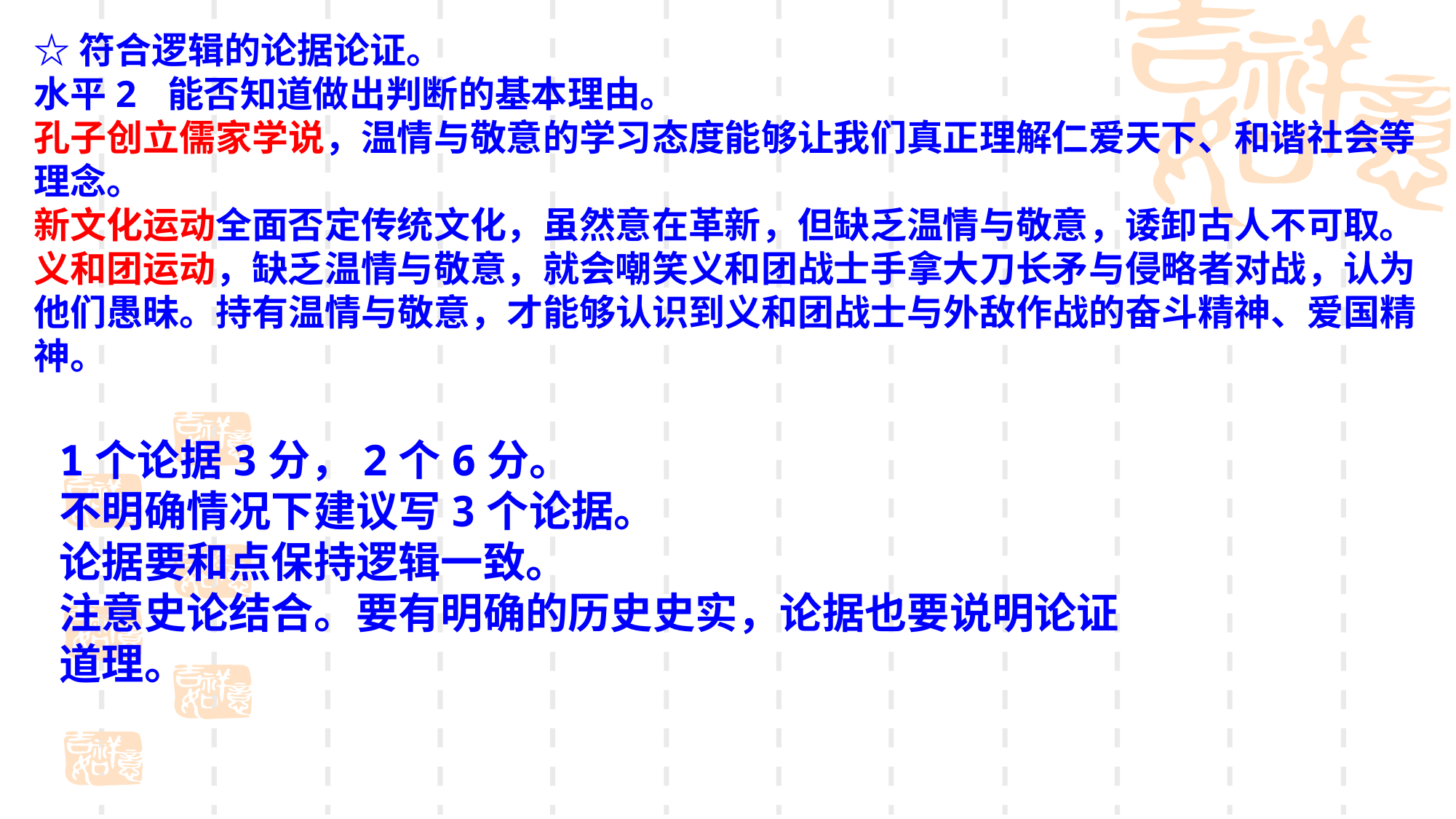

☆符合逻辑的论据论证。
水平2 能否知道做出判断的基本理由。
孔子创立儒家学说，温情与敬意的学习态度能够让我们真正理解仁爱天下、和谐社会等理念。
新文化运动全面否定传统文化，虽然意在革新，但缺乏温情与敬意，诿卸古人不可取。
义和团运动，缺乏温情与敬意，就会嘲笑义和团战士手拿大刀长矛与侵略者对战，认为他们愚昧。持有温情与敬意，才能够认识到义和团战士与外敌作战的奋斗精神、爱国精神。
1个论据3分，2个6分。
不明确情况下建议写3个论据。
论据要和点保持逻辑一致。
注意史论结合。要有明确的历史史实，论据也要说明论证道理。